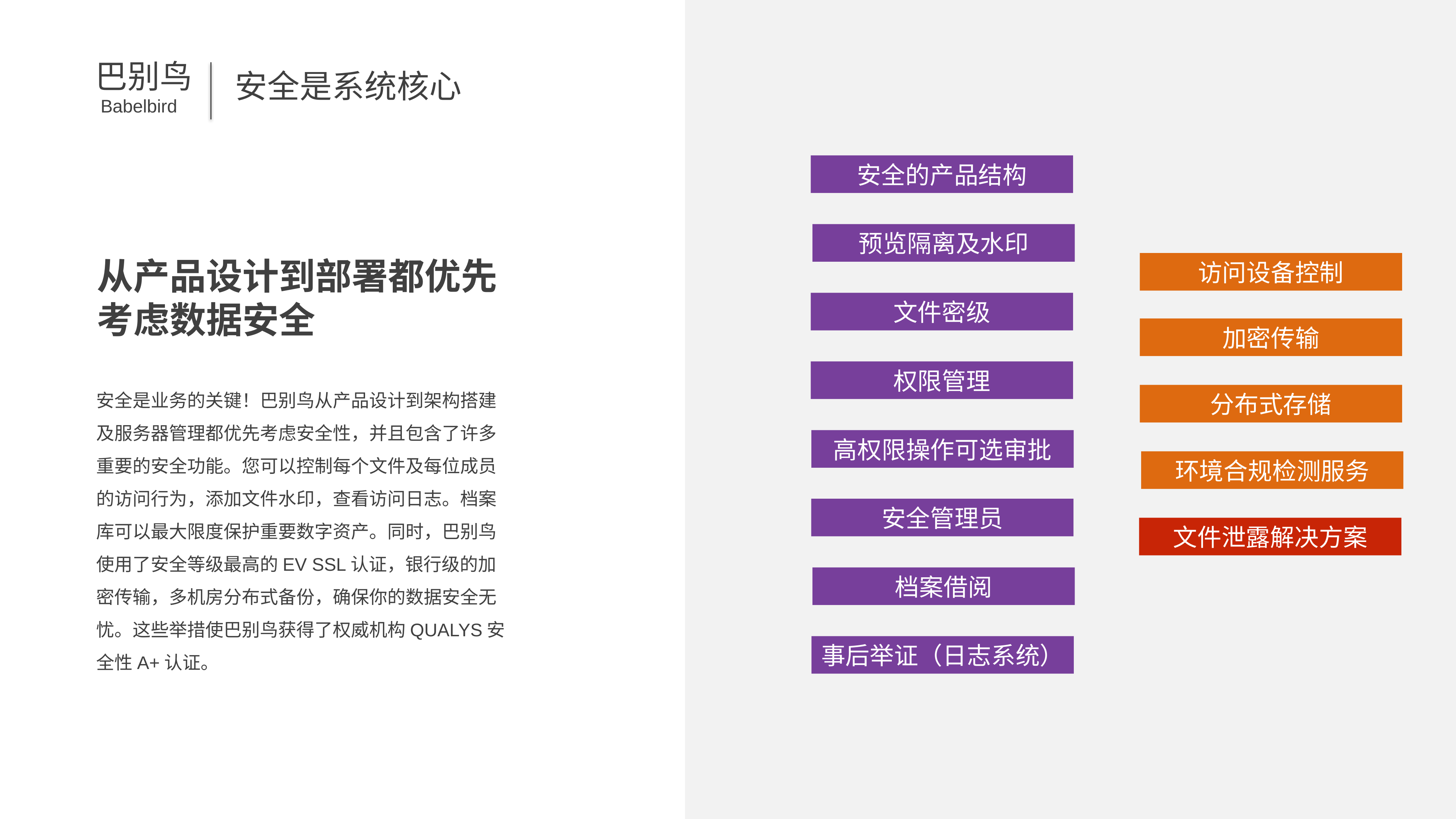

巴别鸟
Babelbird
安全是系统核心
安全的产品结构
预览隔离及水印
从产品设计到部署都优先考虑数据安全
访问设备控制
文件密级
加密传输
权限管理
安全是业务的关键！巴别鸟从产品设计到架构搭建及服务器管理都优先考虑安全性，并且包含了许多重要的安全功能。您可以控制每个文件及每位成员的访问行为，添加文件水印，查看访问日志。档案库可以最大限度保护重要数字资产。同时，巴别鸟使用了安全等级最高的EV SSL认证，银行级的加密传输，多机房分布式备份，确保你的数据安全无忧。这些举措使巴别鸟获得了权威机构QUALYS安全性A+认证。
分布式存储
高权限操作可选审批
环境合规检测服务
安全管理员
文件泄露解决方案
档案借阅
事后举证（日志系统）